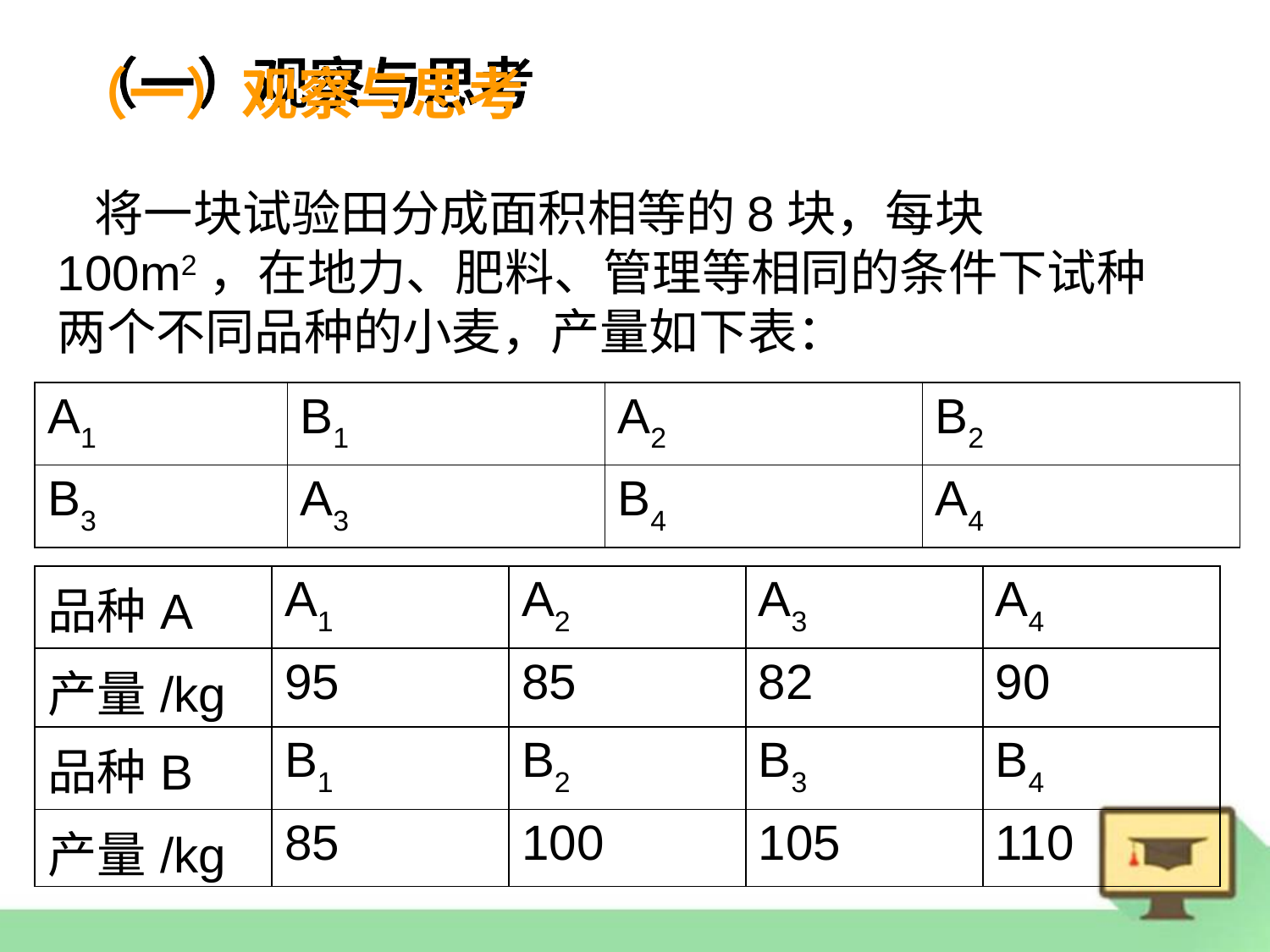

（一）观察与思考
将一块试验田分成面积相等的8块，每块100m2，在地力、肥料、管理等相同的条件下试种两个不同品种的小麦，产量如下表：
| A1 | B1 | A2 | B2 |
| --- | --- | --- | --- |
| B3 | A3 | B4 | A4 |
| 品种A | A1 | A2 | A3 | A4 |
| --- | --- | --- | --- | --- |
| 产量/kg | 95 | 85 | 82 | 90 |
| 品种B | B1 | B2 | B3 | B4 |
| 产量/kg | 85 | 100 | 105 | 110 |